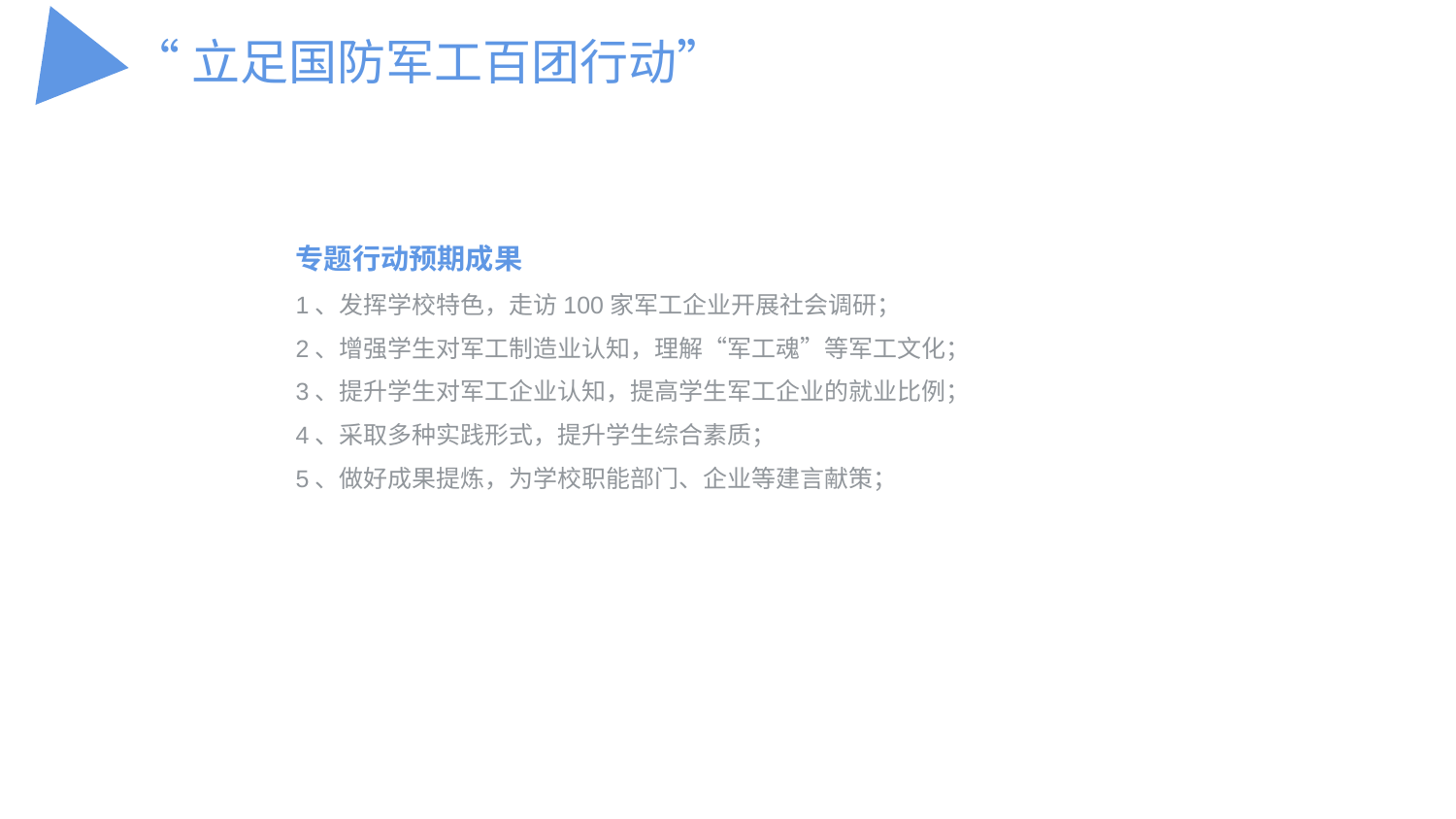

“立足国防军工百团行动”
专题行动预期成果
1、发挥学校特色，走访100家军工企业开展社会调研；
2、增强学生对军工制造业认知，理解“军工魂”等军工文化；
3、提升学生对军工企业认知，提高学生军工企业的就业比例；
4、采取多种实践形式，提升学生综合素质；
5、做好成果提炼，为学校职能部门、企业等建言献策；